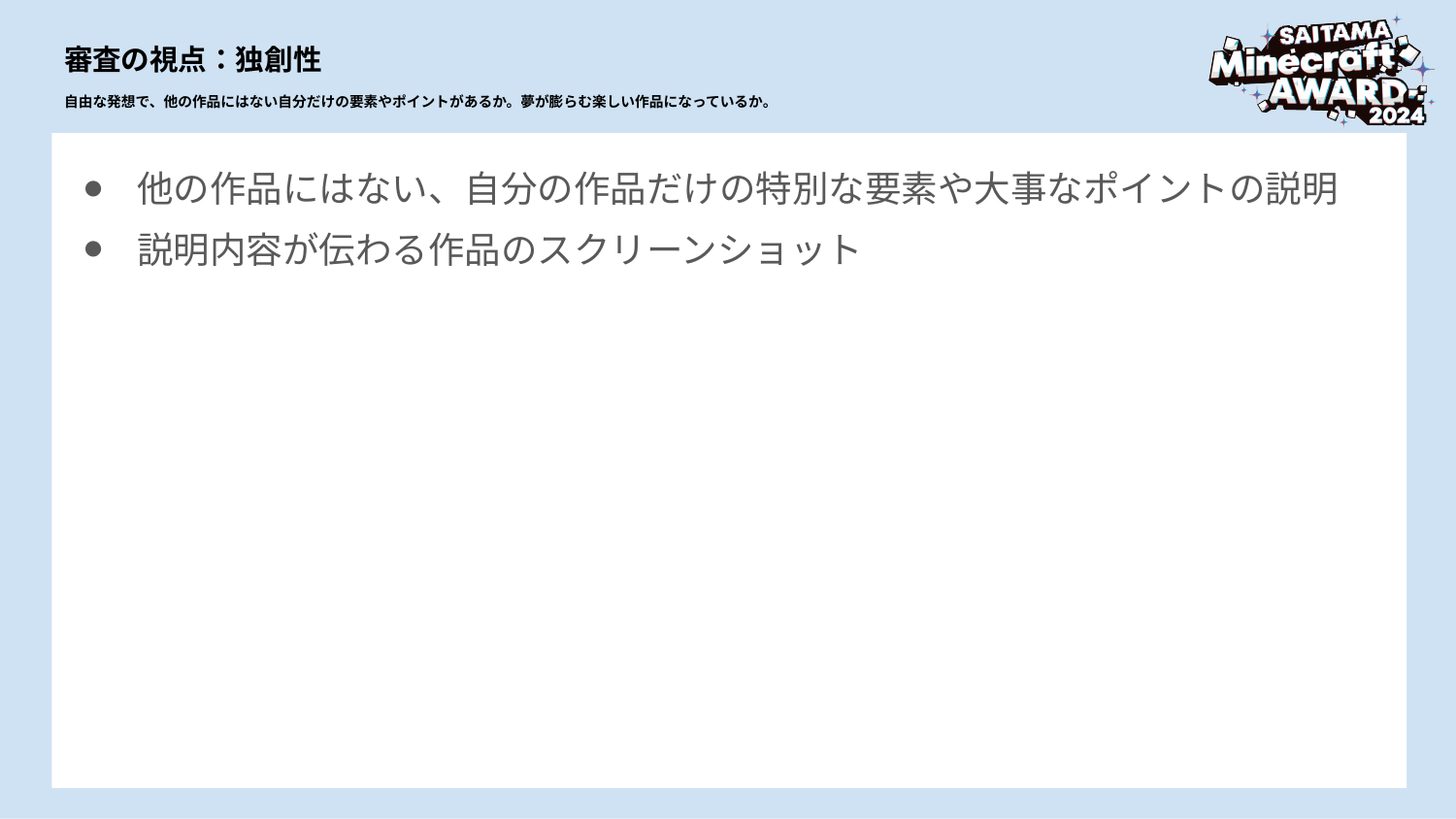

審査の視点：独創性

自由な発想で、他の作品にはない自分だけの要素やポイントがあるか。夢が膨らむ楽しい作品になっているか。
他の作品にはない、自分の作品だけの特別な要素や大事なポイントの説明
説明内容が伝わる作品のスクリーンショット